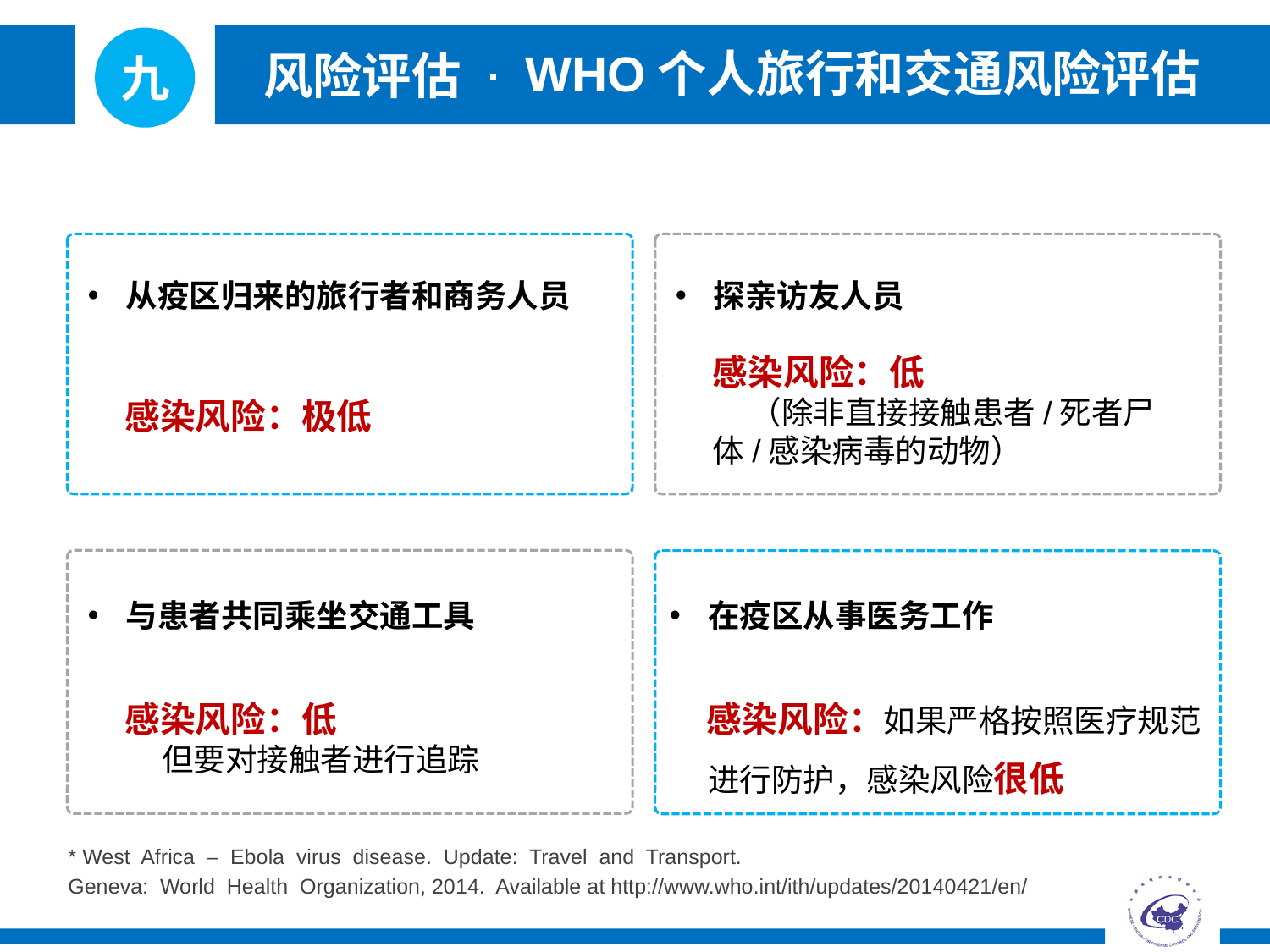

九
·  WHO个人旅行和交通风险评估
风险评估

从疫区归来的旅行者和商务人员
探亲访友人员
感染风险：低
（除非直接接触患者/死者尸体/感染病毒的动物）
感染风险：极低

与患者共同乘坐交通工具
在疫区从事医务工作
感染风险：如果严格按照医疗规范进行防护，感染风险很低
感染风险：低
但要对接触者进行追踪
* West  Africa  –  Ebola  virus  disease.  Update:  Travel  and  Transport.
Geneva:  World  Health  Organization, 2014.  Available at http://www.who.int/ith/updates/20140421/en/